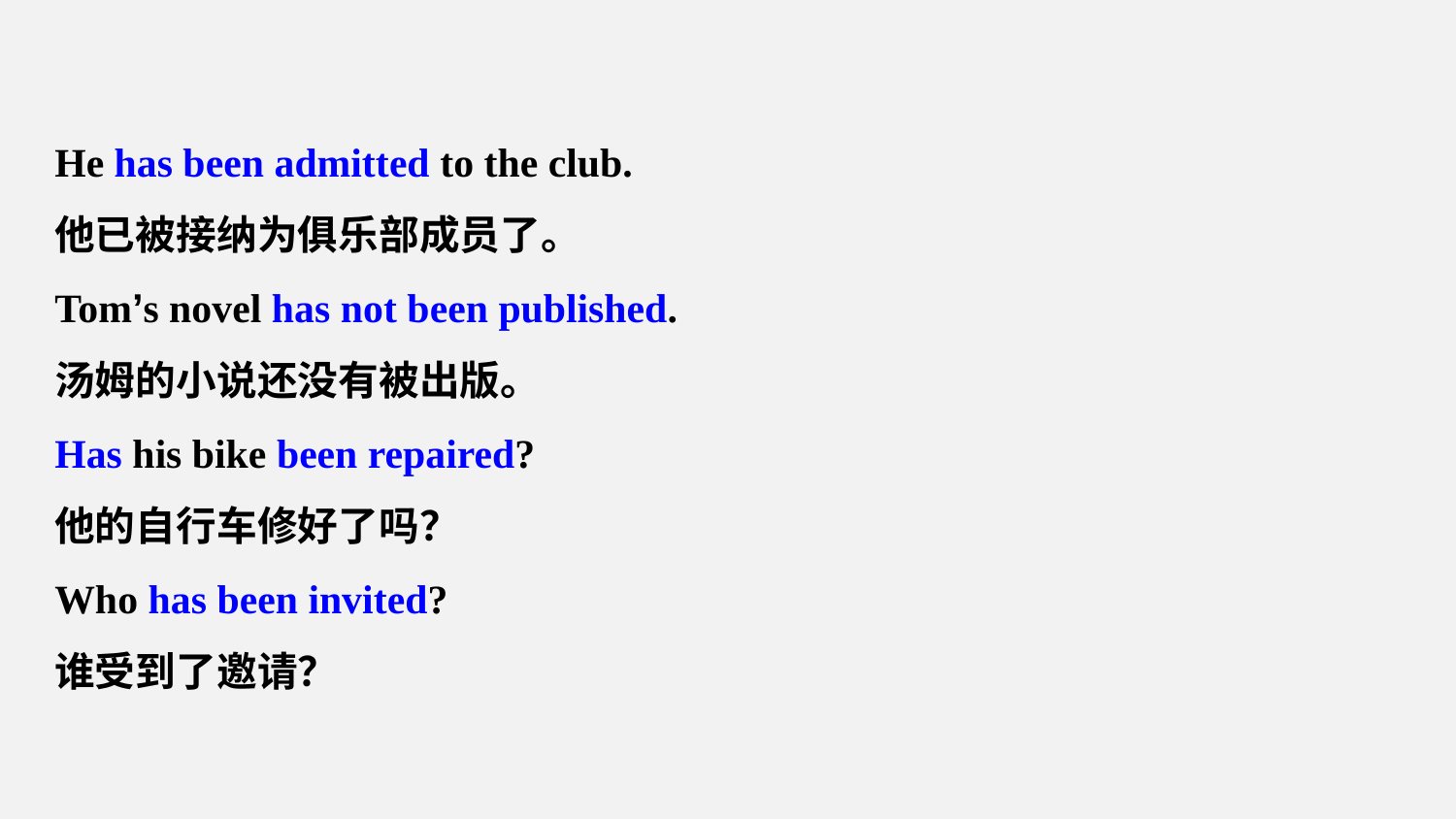

He has been admitted to the club.
他已被接纳为俱乐部成员了。
Tom’s novel has not been published.
汤姆的小说还没有被出版。
Has his bike been repaired?
他的自行车修好了吗？
Who has been invited?
谁受到了邀请？